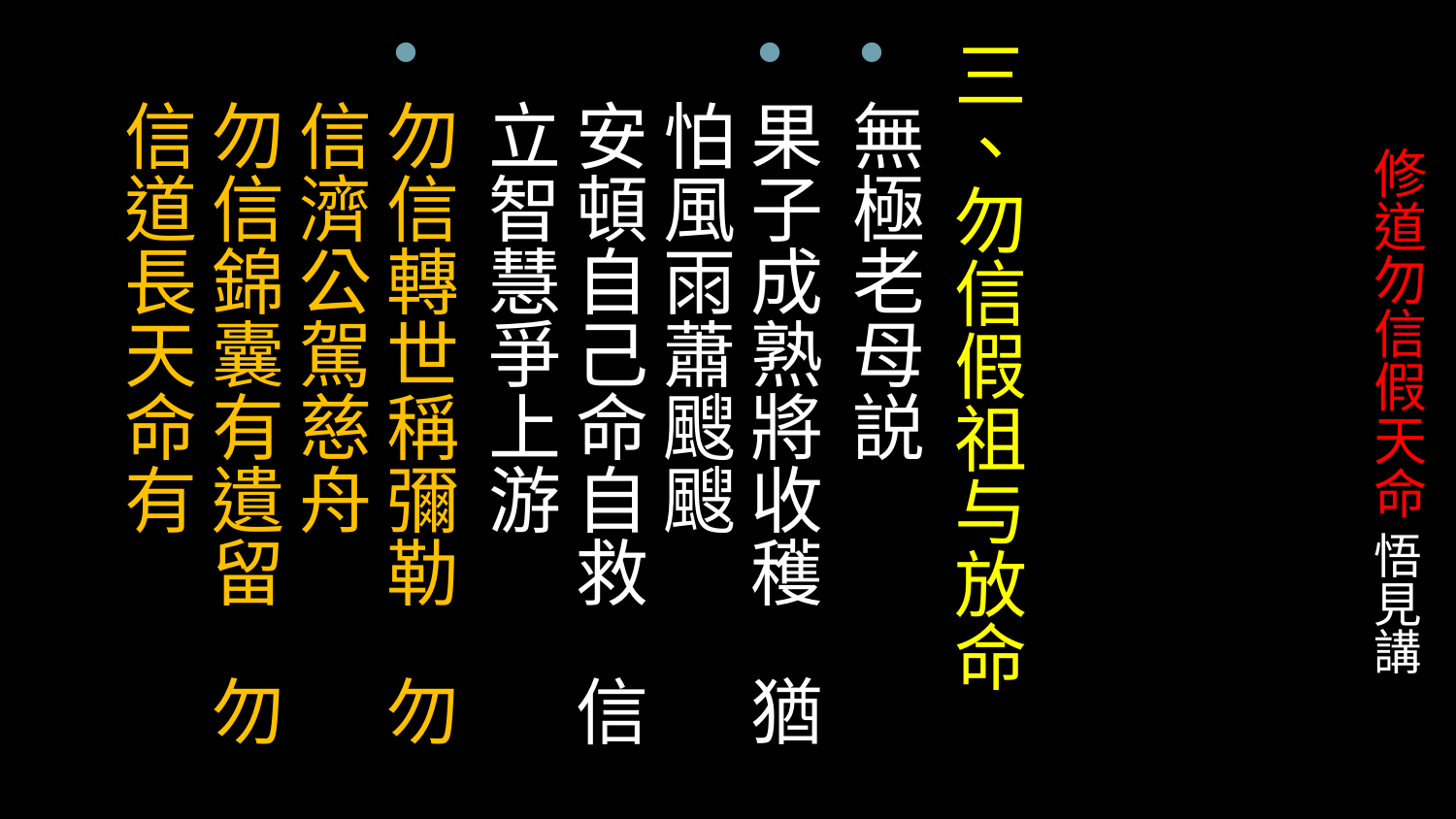

三、勿信假祖与放命
無極老母説
果子成熟將收穫    猶怕風雨蕭颼颼
安頓自己命自救    信立智慧爭上游
勿信轉世稱彌勒    勿信濟公駕慈舟
勿信錦囊有遺留    勿信道長天命有

# 修道勿信假天命 悟見講